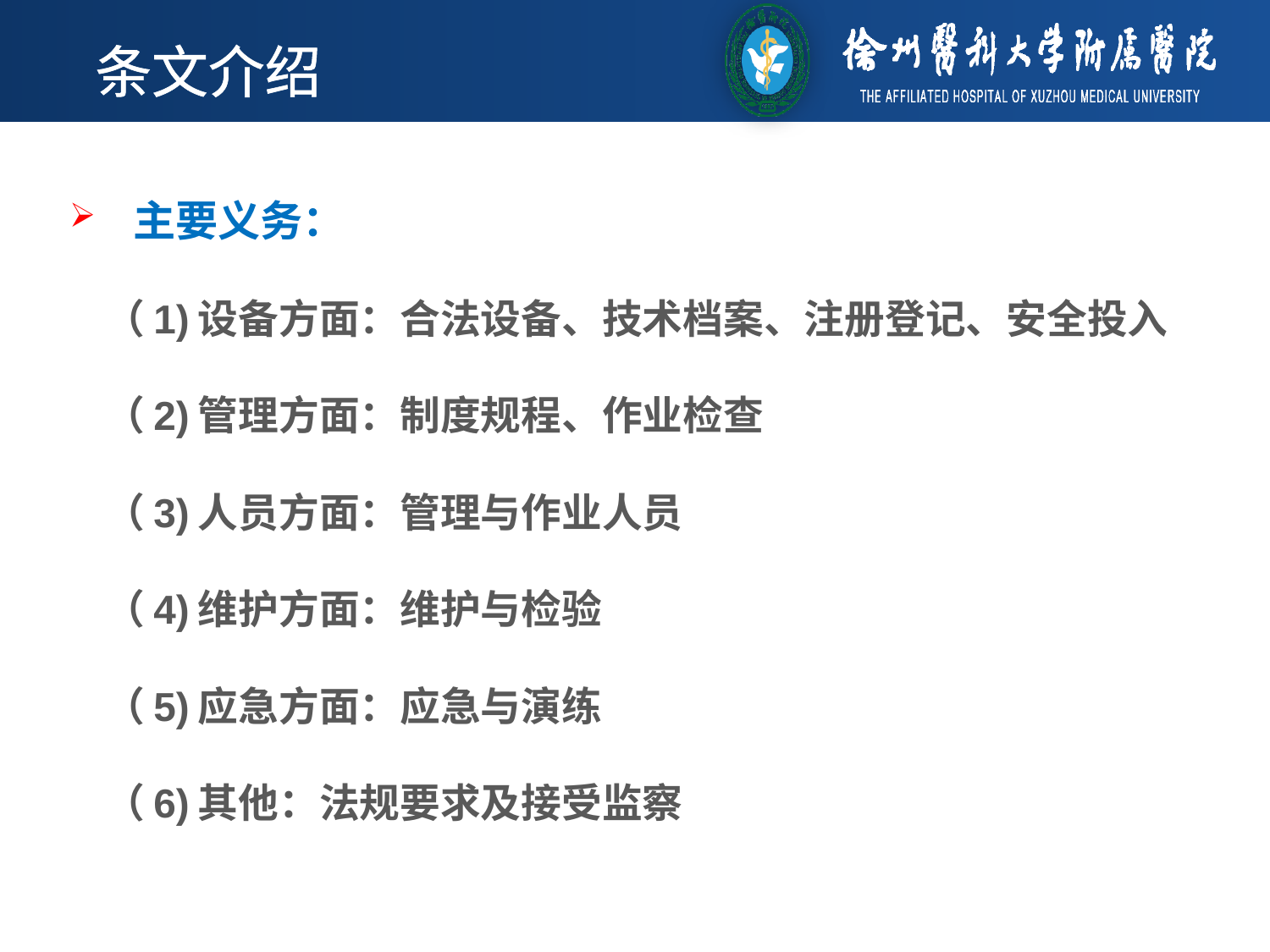

条文介绍

主要义务：
   （1)设备方面：合法设备、技术档案、注册登记、安全投入
   （2)管理方面：制度规程、作业检查
   （3)人员方面：管理与作业人员
   （4)维护方面：维护与检验
   （5)应急方面：应急与演练
   （6)其他：法规要求及接受监察